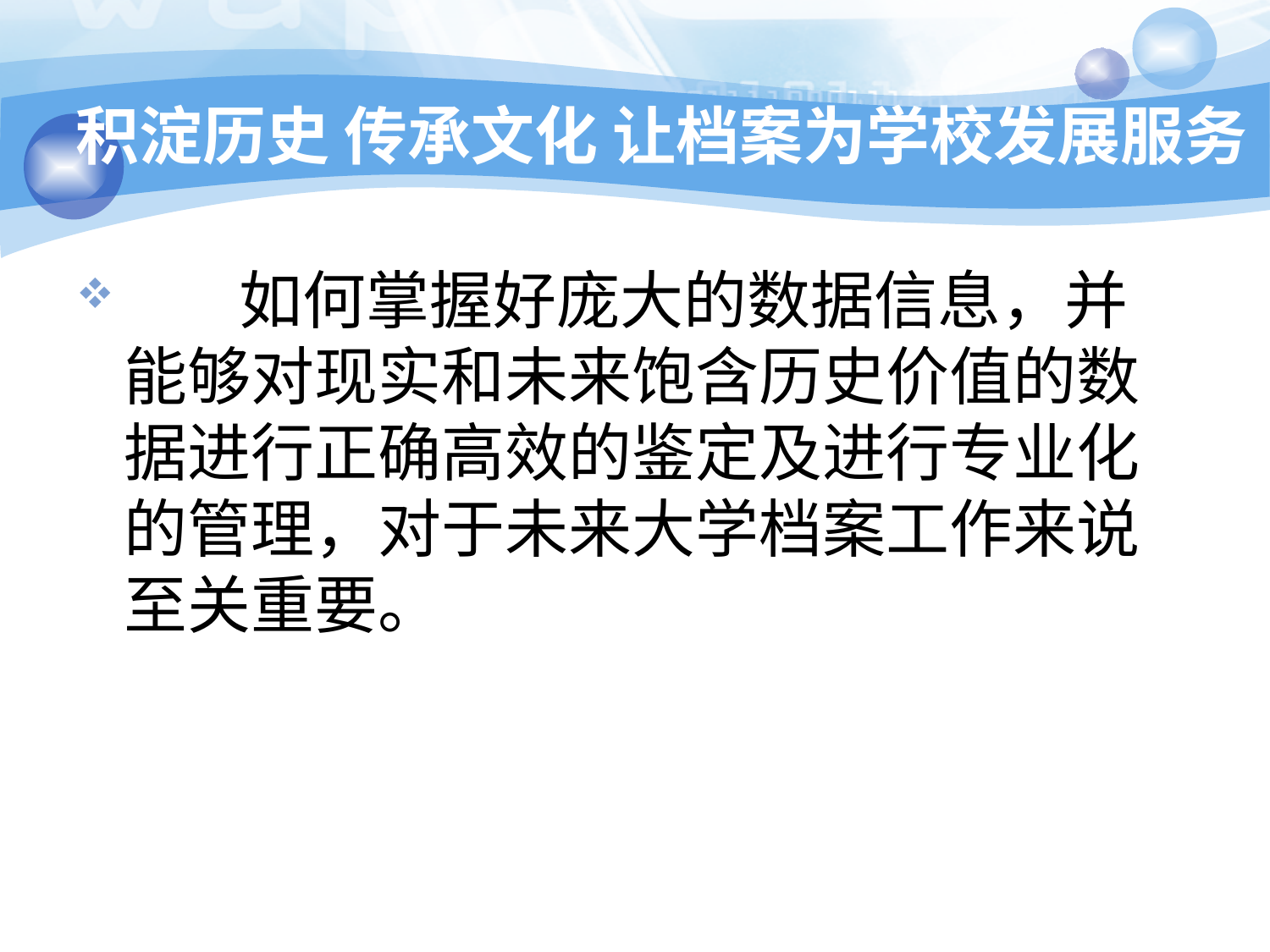

# 积淀历史 传承文化 让档案为学校发展服务
           如何掌握好庞大的数据信息，并能够对现实和未来饱含历史价值的数据进行正确高效的鉴定及进行专业化的管理，对于未来大学档案工作来说至关重要。